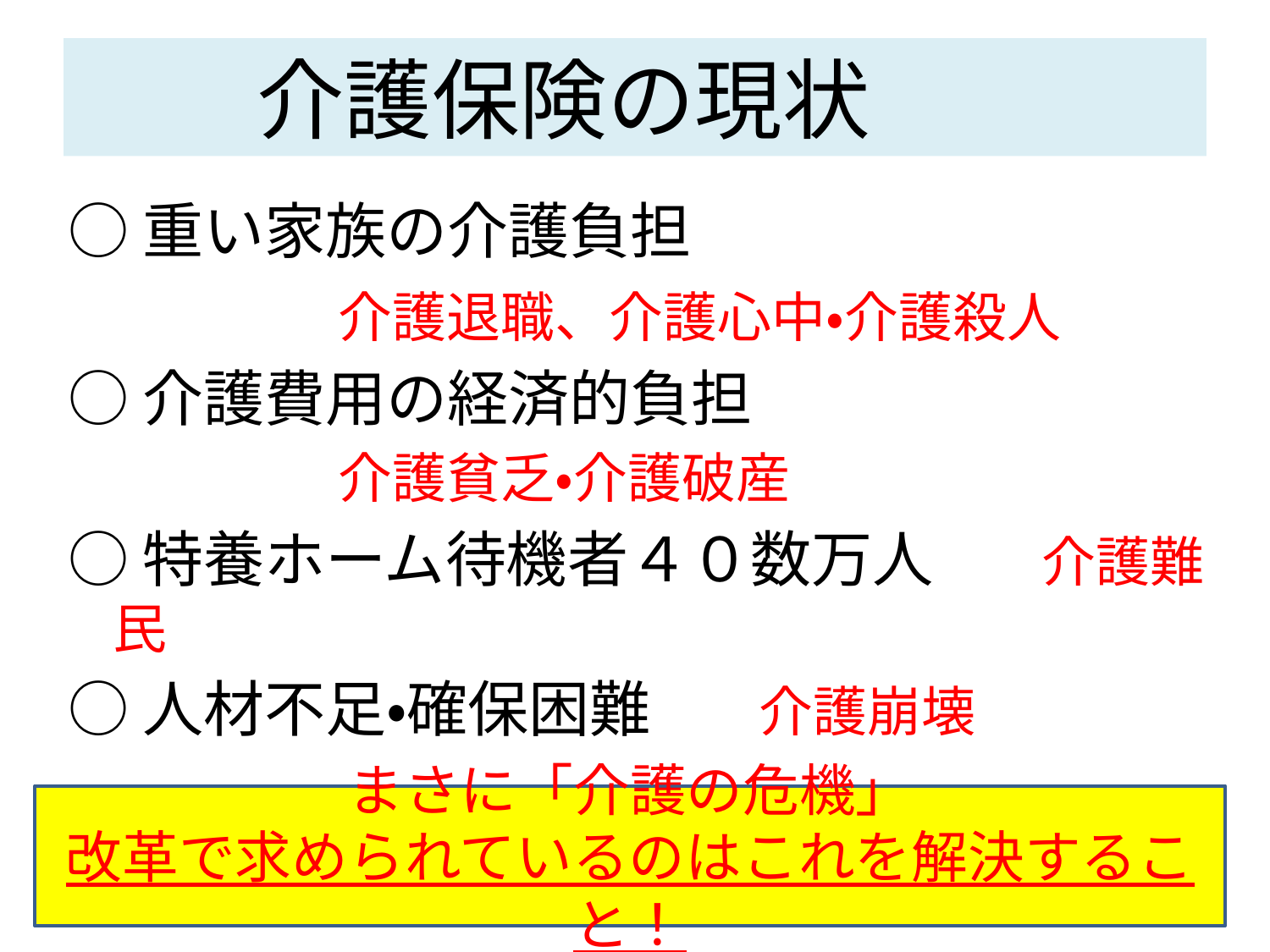

# 介護保険の現状
○重い家族の介護負担
　　　　　介護退職、介護心中・介護殺人
○介護費用の経済的負担
　　　　　介護貧乏・介護破産
○特養ホーム待機者４０数万人　　介護難民
○人材不足・確保困難　　介護崩壊

まさに「介護の危機」
改革で求められているのはこれを解決すること！